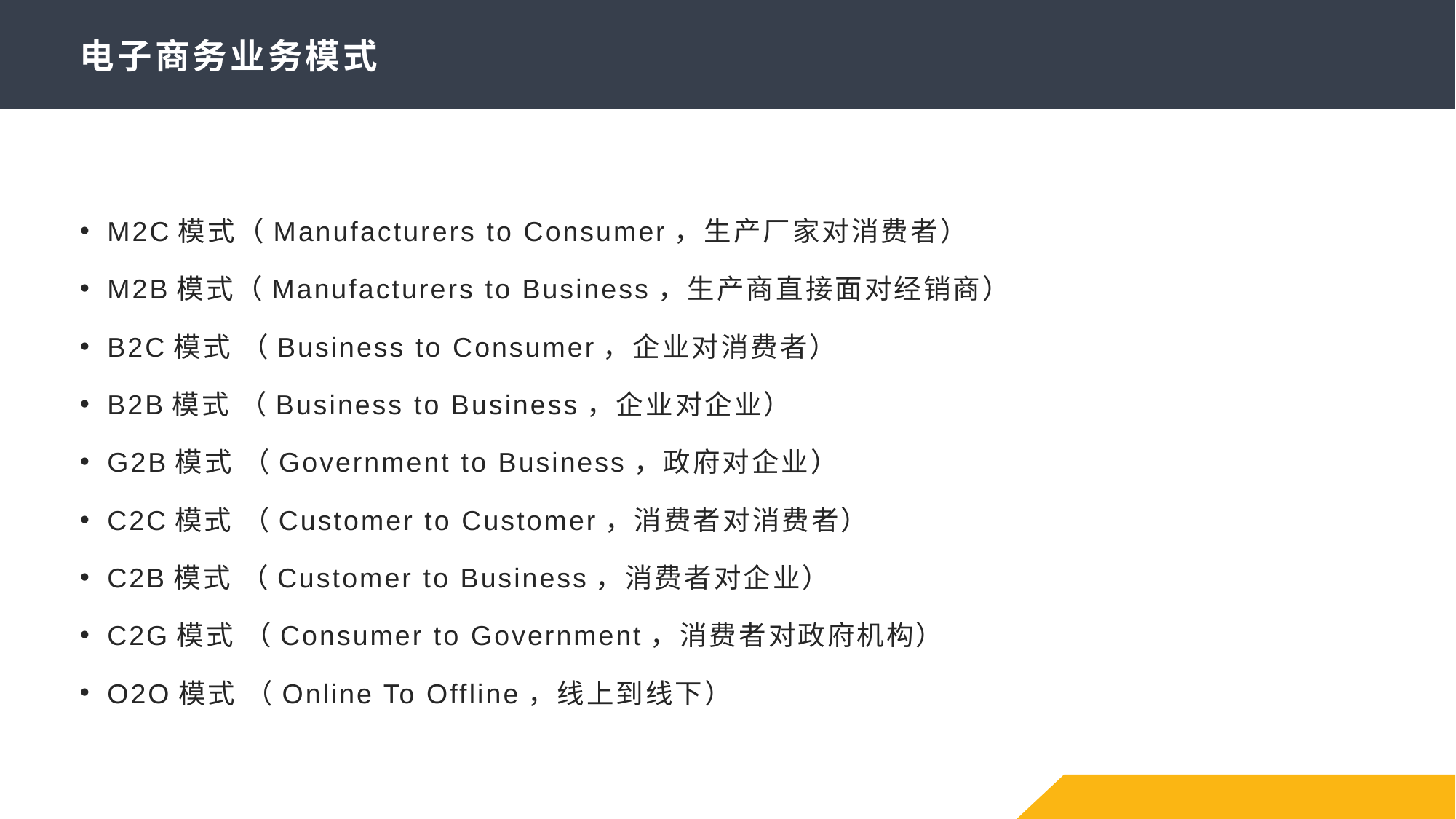

# 电子商务业务模式
M2C模式（Manufacturers to Consumer，生产厂家对消费者）
M2B模式（Manufacturers to Business，生产商直接面对经销商）
B2C模式 （Business to Consumer，企业对消费者）
B2B模式 （Business to Business，企业对企业）
G2B模式 （Government to Business，政府对企业）
C2C模式 （Customer to Customer，消费者对消费者）
C2B模式 （Customer to Business，消费者对企业）
C2G模式 （Consumer to Government，消费者对政府机构）
O2O模式 （Online To Offline，线上到线下）